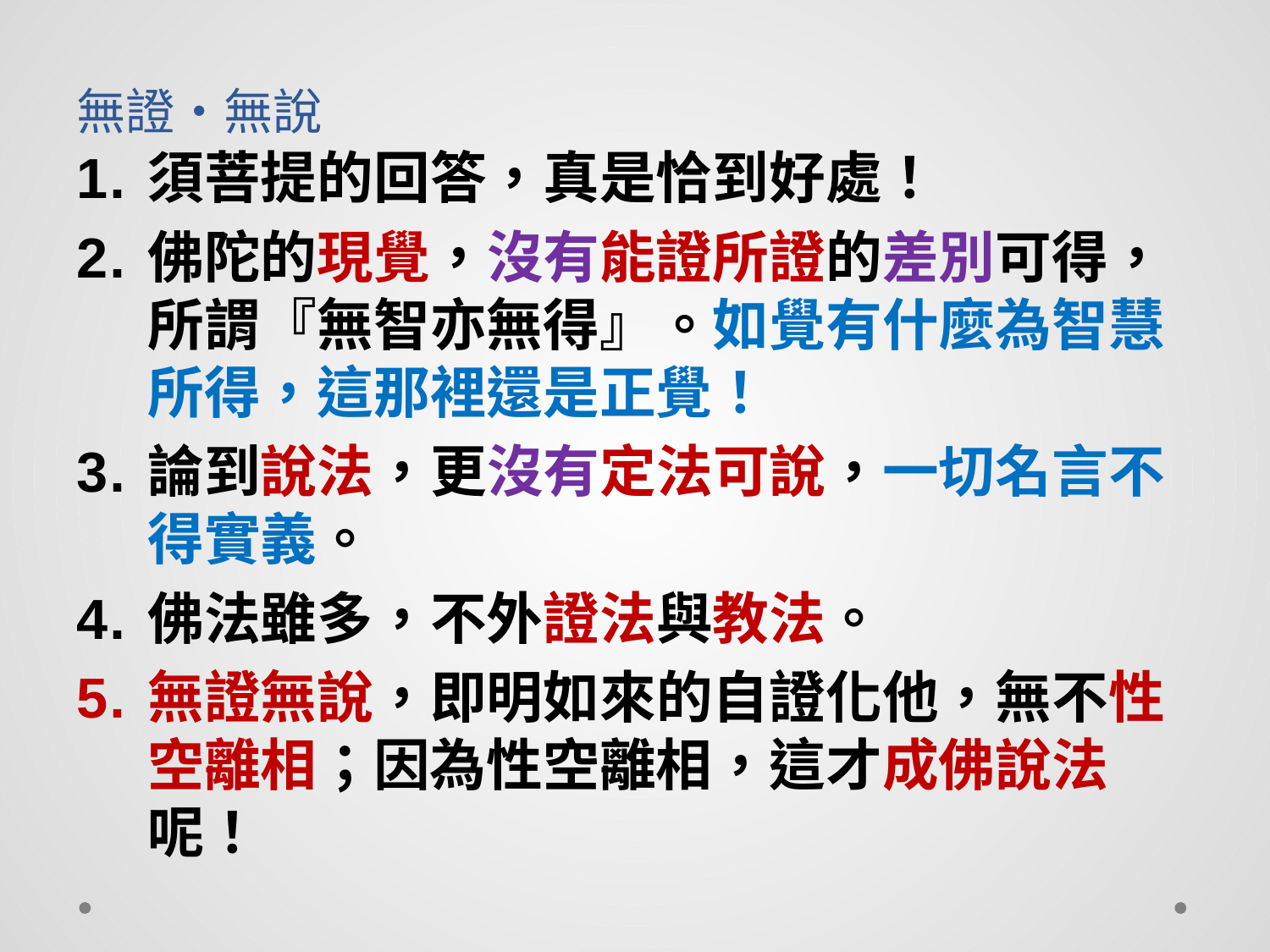

# 無證‧無說
須菩提的回答，真是恰到好處！
佛陀的現覺，沒有能證所證的差別可得，所謂『無智亦無得』。如覺有什麼為智慧所得，這那裡還是正覺！
論到說法，更沒有定法可說，一切名言不得實義。
佛法雖多，不外證法與教法。
無證無說，即明如來的自證化他，無不性空離相；因為性空離相，這才成佛說法呢！